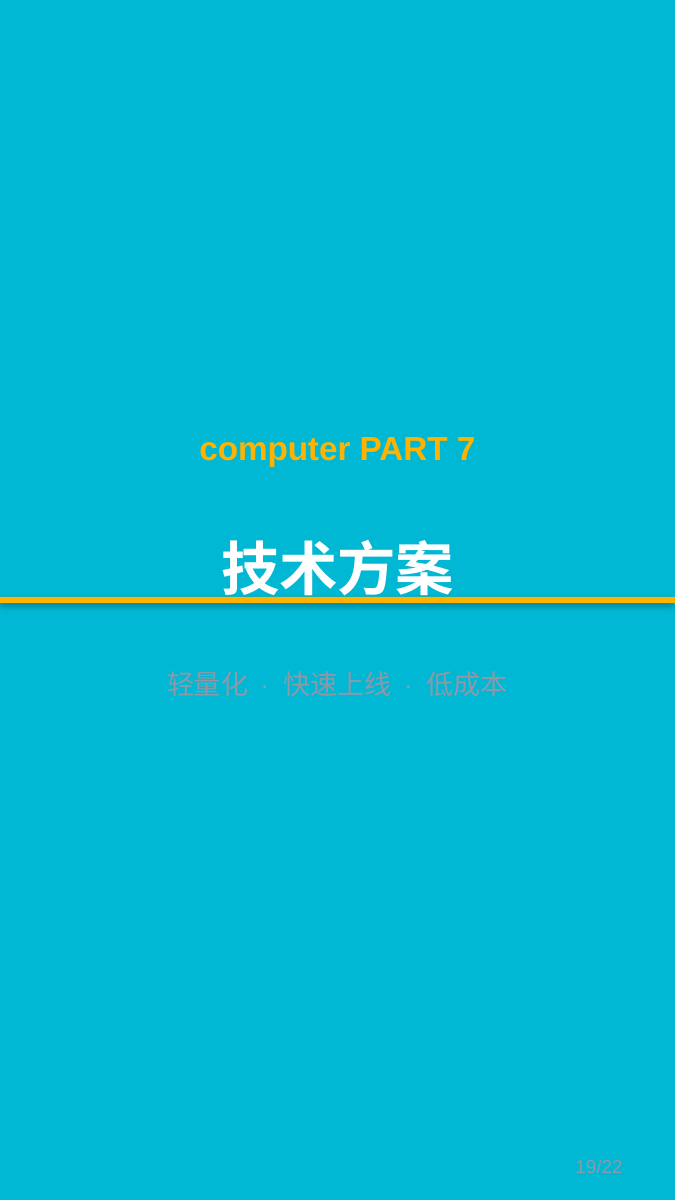

computer PART 7
技术方案

轻量化 · 快速上线 · 低成本
19/22